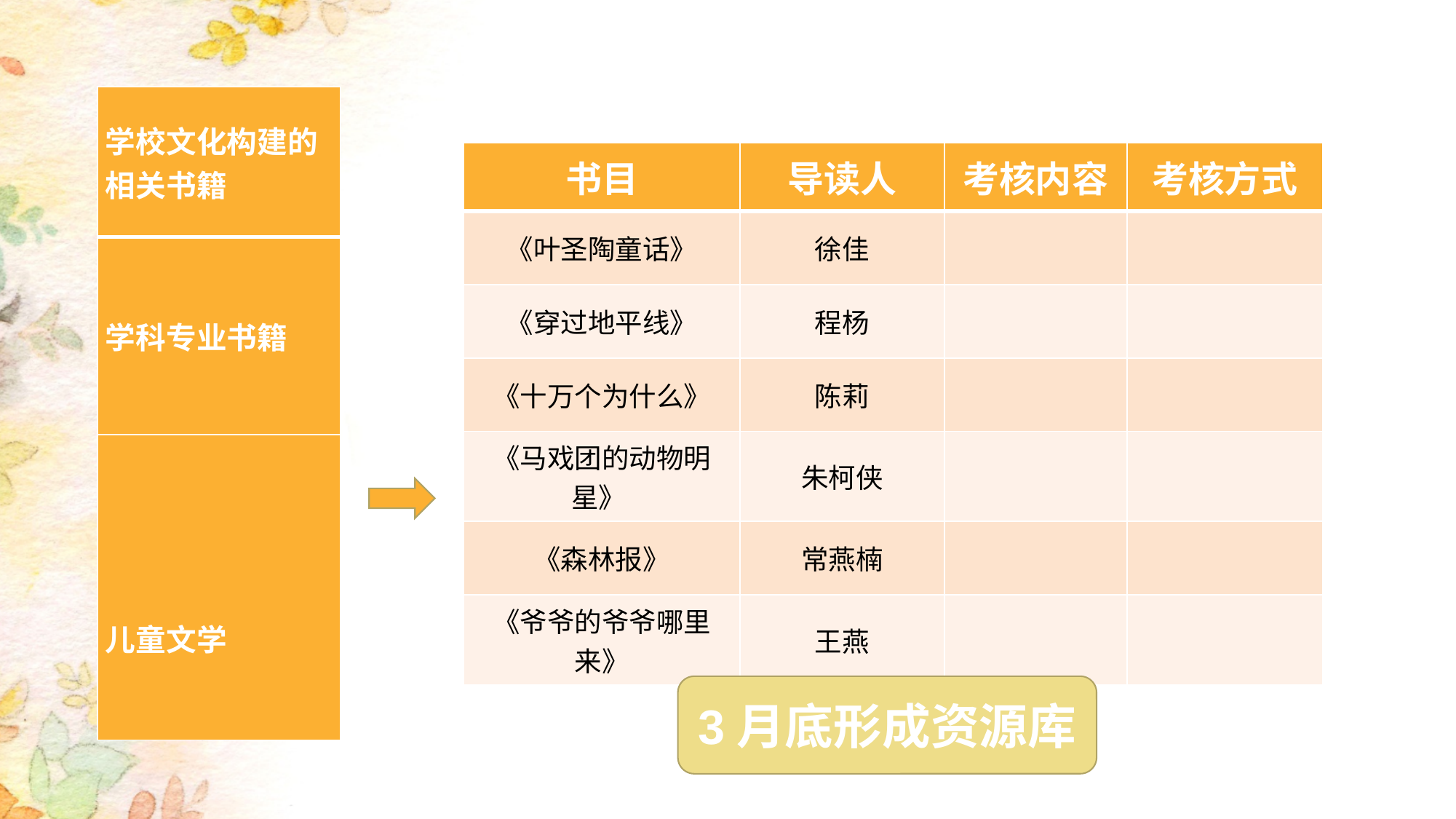

| 学校文化构建的相关书籍 |
| --- |
| 学科专业书籍 |
| 儿童文学 |
| 书目 | 导读人 | 考核内容 | 考核方式 |
| --- | --- | --- | --- |
| 《叶圣陶童话》 | 徐佳 |  |  |
| 《穿过地平线》 | 程杨 |  |  |
| 《十万个为什么》 | 陈莉 |  |  |
| 《马戏团的动物明星》 | 朱柯侠 |  |  |
| 《森林报》 | 常燕楠 |  |  |
| 《爷爷的爷爷哪里来》 | 王燕 |  |  |

3月底形成资源库